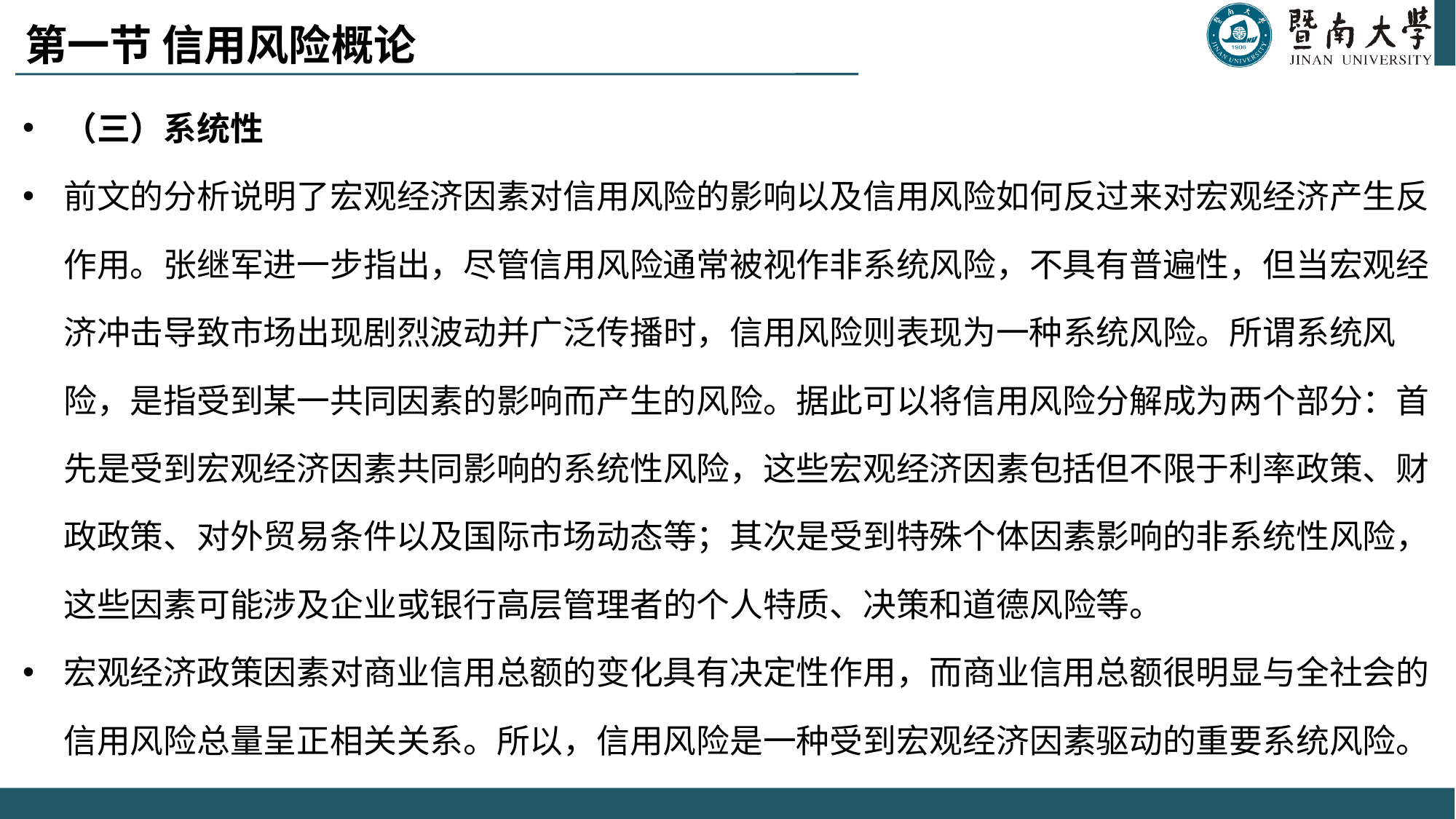

# 第一节 信用风险概论
（三）系统性
前文的分析说明了宏观经济因素对信用风险的影响以及信用风险如何反过来对宏观经济产生反作用。张继军进一步指出，尽管信用风险通常被视作非系统风险，不具有普遍性，但当宏观经济冲击导致市场出现剧烈波动并广泛传播时，信用风险则表现为一种系统风险。所谓系统风险，是指受到某一共同因素的影响而产生的风险。据此可以将信用风险分解成为两个部分：首先是受到宏观经济因素共同影响的系统性风险，这些宏观经济因素包括但不限于利率政策、财政政策、对外贸易条件以及国际市场动态等；其次是受到特殊个体因素影响的非系统性风险，这些因素可能涉及企业或银行高层管理者的个人特质、决策和道德风险等。
宏观经济政策因素对商业信用总额的变化具有决定性作用，而商业信用总额很明显与全社会的信用风险总量呈正相关关系。所以，信用风险是一种受到宏观经济因素驱动的重要系统风险。